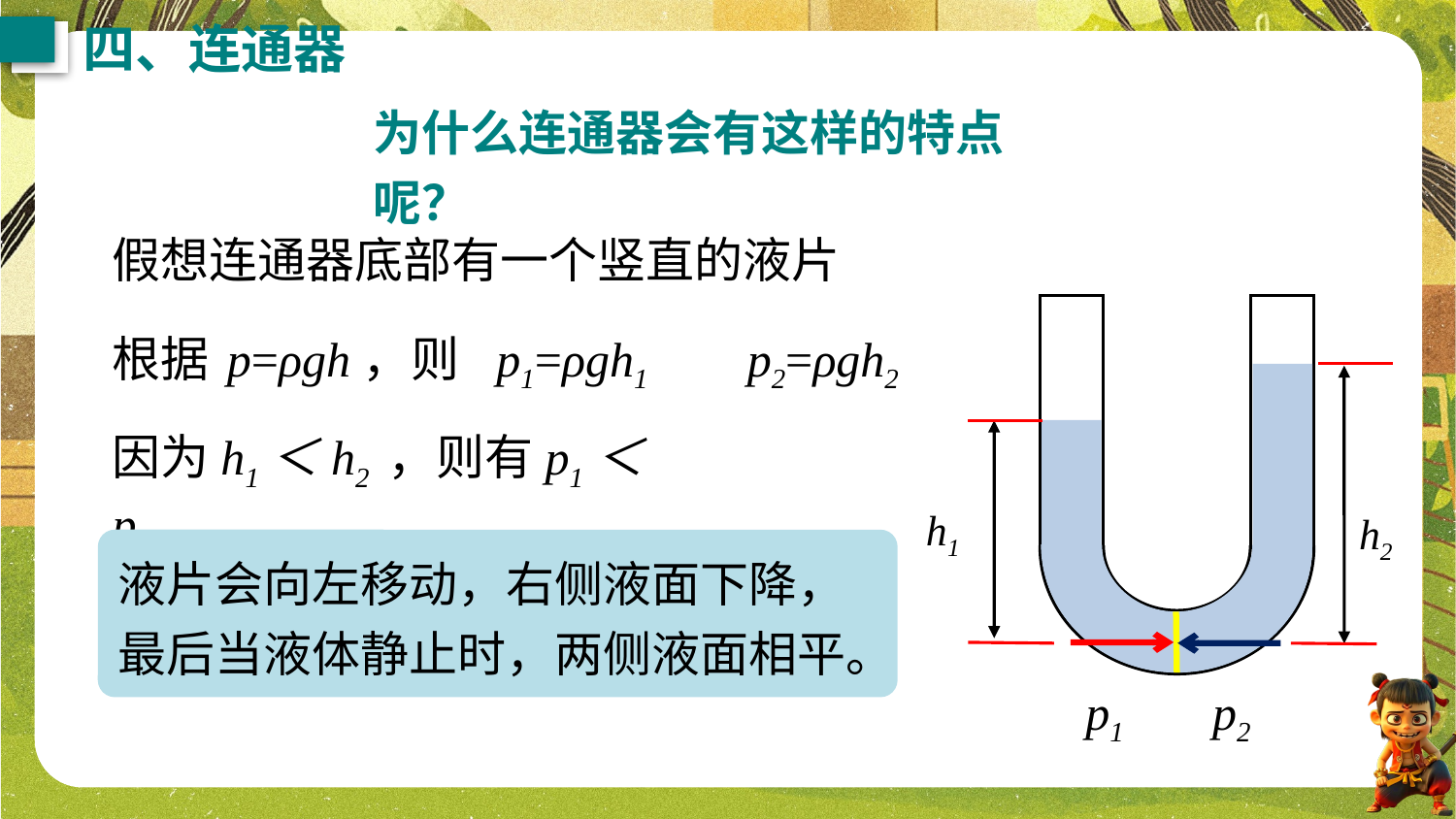

四、连通器

为什么连通器会有这样的特点呢？
假想连通器底部有一个竖直的液片

p1=ρgh1
根据
p=ρgh，则
p2=ρgh2

h2
因为h1＜h2 ，则有p1＜p2

h1
液片会向左移动，右侧液面下降，
最后当液体静止时，两侧液面相平。
p1
p2